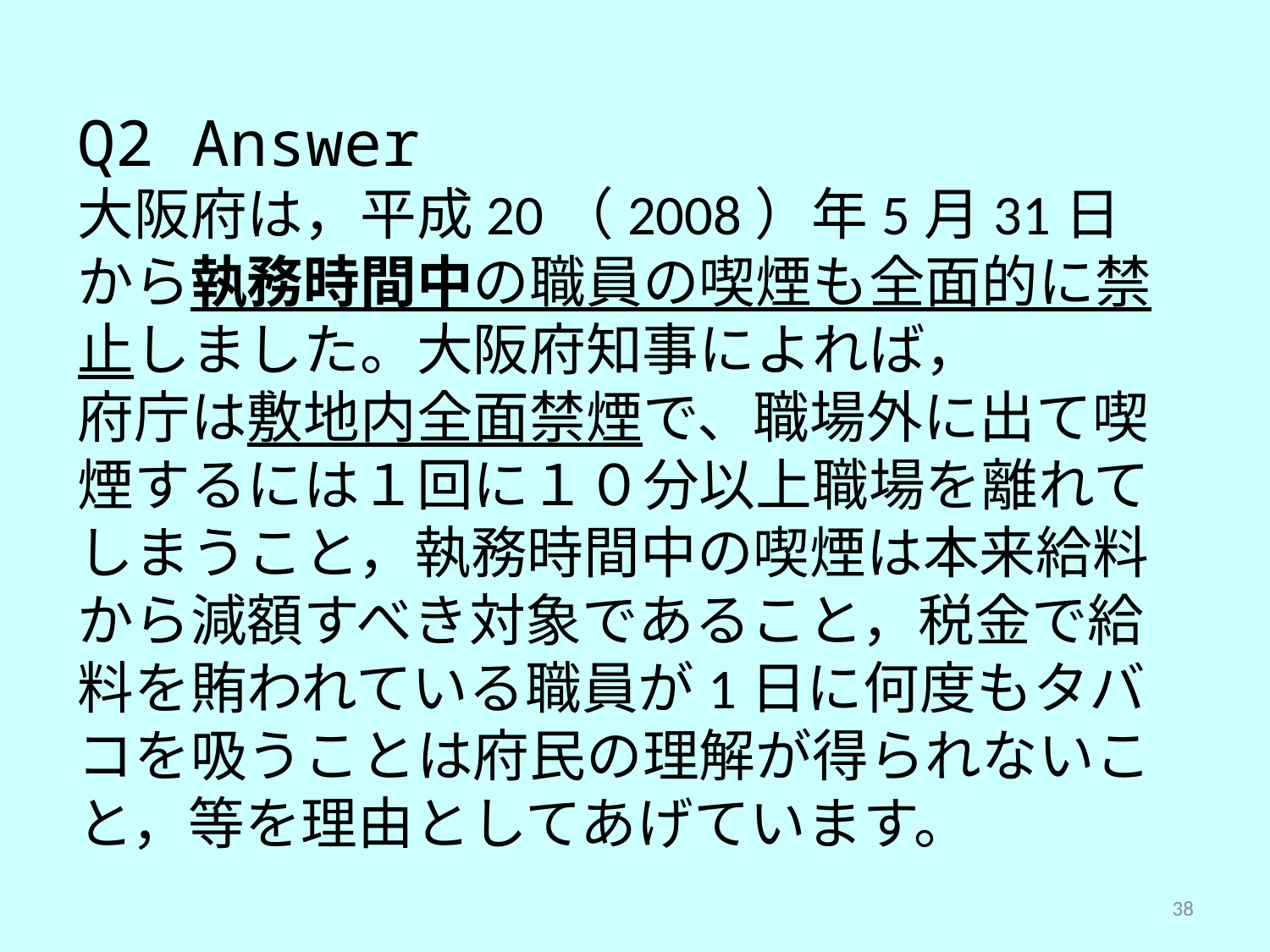

Q2 Answer
大阪府は，平成20（2008）年5月31日から執務時間中の職員の喫煙も全面的に禁止しました。大阪府知事によれば，
府庁は敷地内全面禁煙で、職場外に出て喫煙するには１回に１０分以上職場を離れてしまうこと，執務時間中の喫煙は本来給料から減額すべき対象であること，税金で給料を賄われている職員が1日に何度もタバコを吸うことは府民の理解が得られないこと，等を理由としてあげています。

38